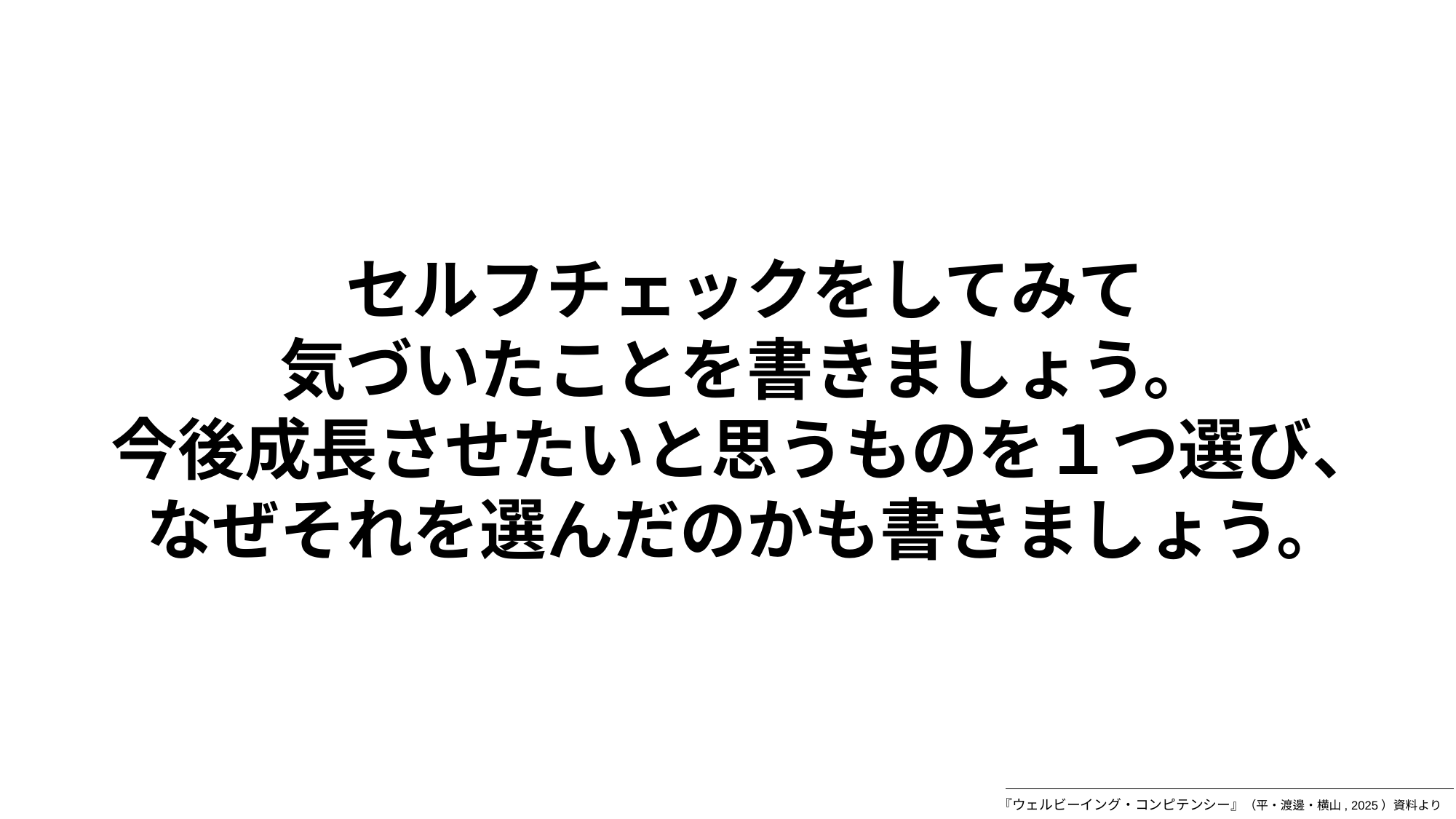

セルフチェックをしてみて
気づいたことを書きましょう。
今後成長させたいと思うものを１つ選び、
なぜそれを選んだのかも書きましょう。